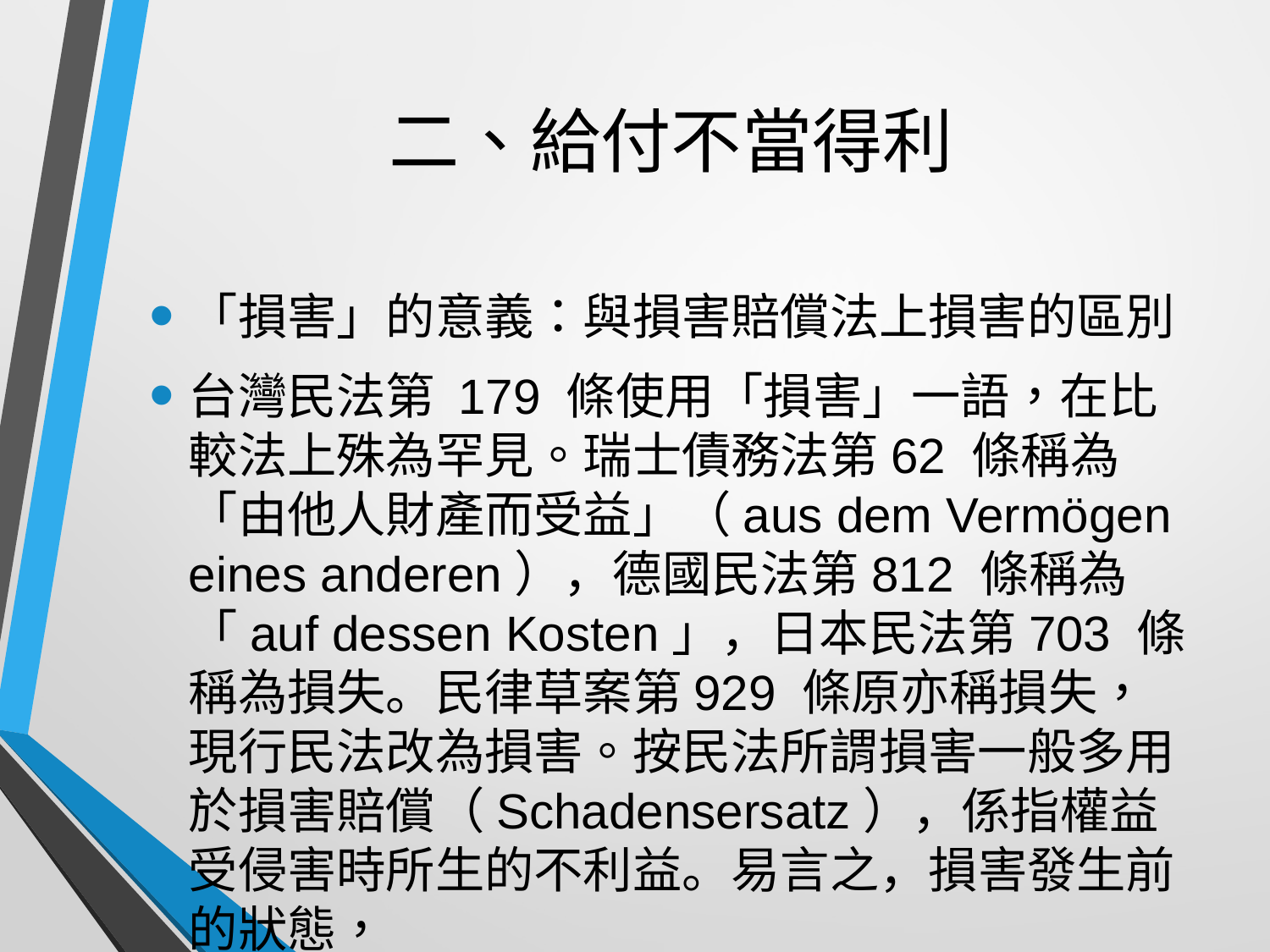

# 二、給付不當得利
「損害」的意義：與損害賠償法上損害的區別
台灣民法第 179 條使用「損害」一語，在比較法上殊為罕見。瑞士債務法第62 條稱為「由他人財產而受益」（aus dem Vermögen eines anderen），德國民法第812 條稱為「auf dessen Kosten」，日本民法第703 條稱為損失。民律草案第929 條原亦稱損失，現行民法改為損害。按民法所謂損害一般多用於損害賠償（Schadensersatz），係指權益受侵害時所生的不利益。易言之，損害發生前的狀態，